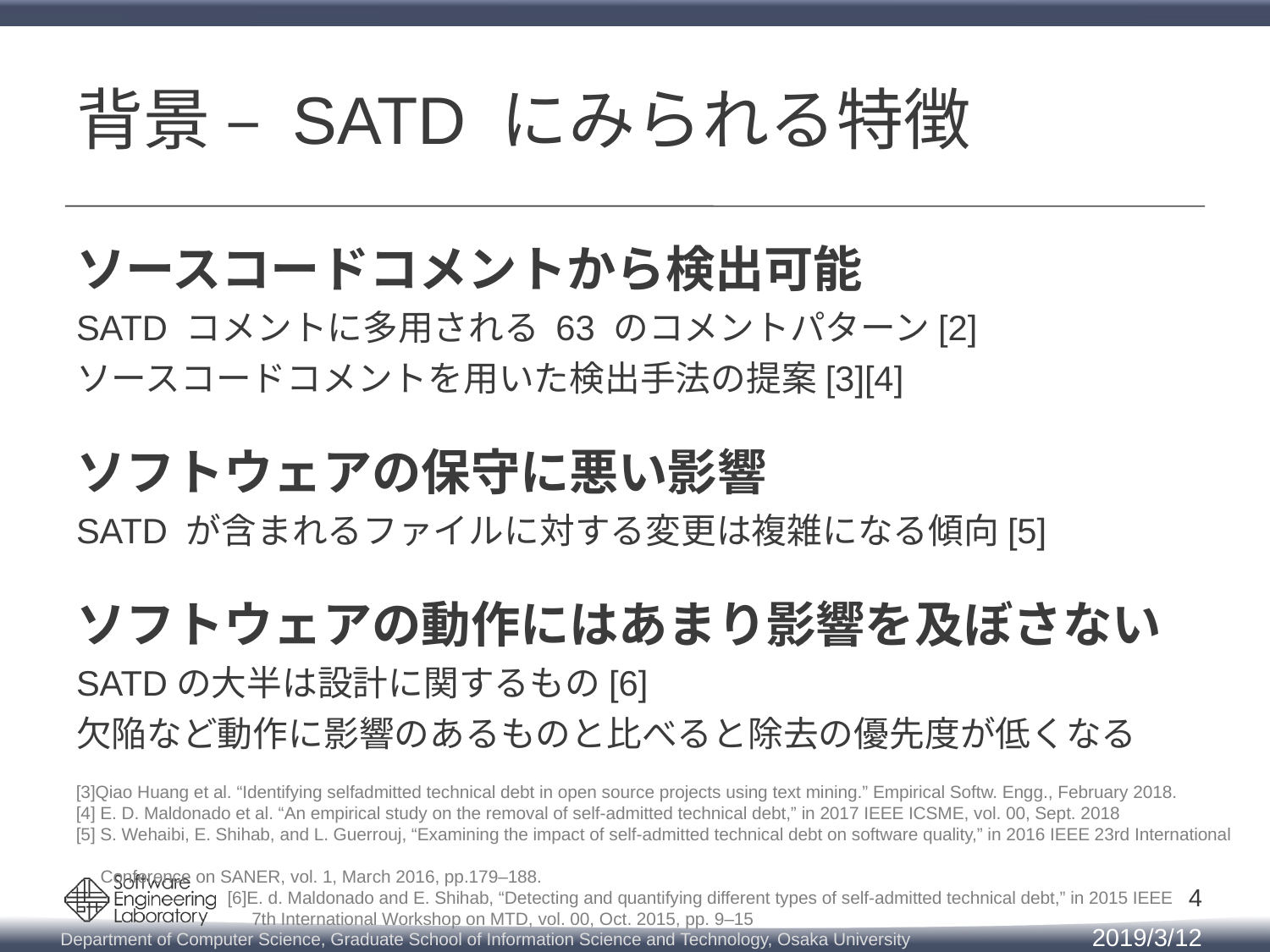

# 背景 – SATD にみられる特徴
ソースコードコメントから検出可能
SATD コメントに多用される 63 のコメントパターン[2]
ソースコードコメントを用いた検出手法の提案[3][4]

ソフトウェアの保守に悪い影響
SATD が含まれるファイルに対する変更は複雑になる傾向[5]

ソフトウェアの動作にはあまり影響を及ぼさない
SATDの大半は設計に関するもの[6]
欠陥など動作に影響のあるものと比べると除去の優先度が低くなる
[3]Qiao Huang et al. “Identifying selfadmitted technical debt in open source projects using text mining.” Empirical Softw. Engg., February 2018.
[4] E. D. Maldonado et al. “An empirical study on the removal of self-admitted technical debt,” in 2017 IEEE ICSME, vol. 00, Sept. 2018
[5] S. Wehaibi, E. Shihab, and L. Guerrouj, “Examining the impact of self-admitted technical debt on software quality,” in 2016 IEEE 23rd International
     Conference on SANER, vol. 1, March 2016, pp.179–188.
	     [6]E. d. Maldonado and E. Shihab, “Detecting and quantifying different types of self-admitted technical debt,” in 2015 IEEE
	          7th International Workshop on MTD, vol. 00, Oct. 2015, pp. 9–15
4
2019/3/12